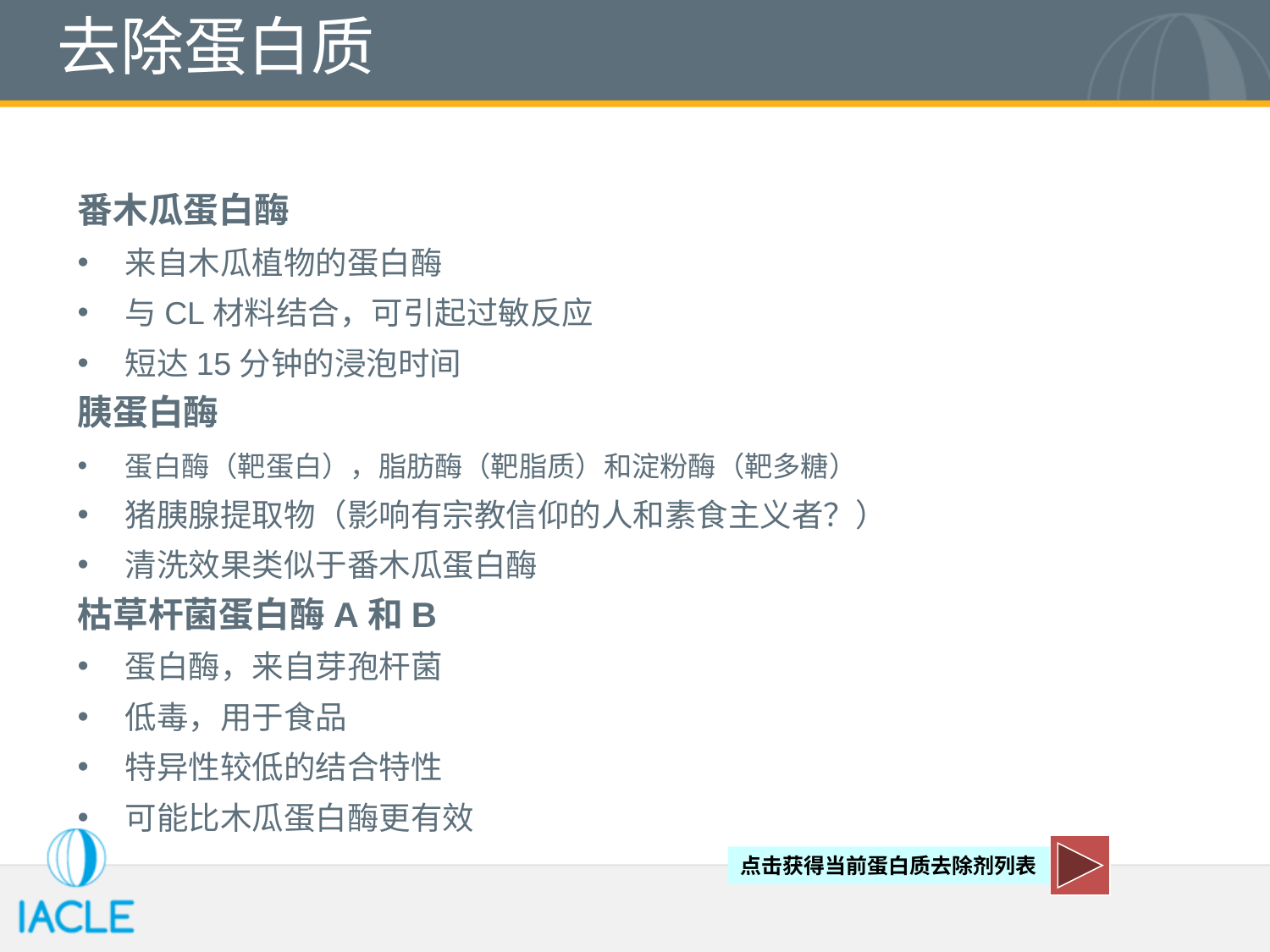

# 去除蛋白质
番木瓜蛋白酶
来自木瓜植物的蛋白酶
与CL材料结合，可引起过敏反应
短达15分钟的浸泡时间
胰蛋白酶
蛋白酶（靶蛋白），脂肪酶（靶脂质）和淀粉酶（靶多糖）
猪胰腺提取物（影响有宗教信仰的人和素食主义者？）
清洗效果类似于番木瓜蛋白酶
枯草杆菌蛋白酶A和B
蛋白酶，来自芽孢杆菌
低毒，用于食品
特异性较低的结合特性
可能比木瓜蛋白酶更有效

点击获得当前蛋白质去除剂列表